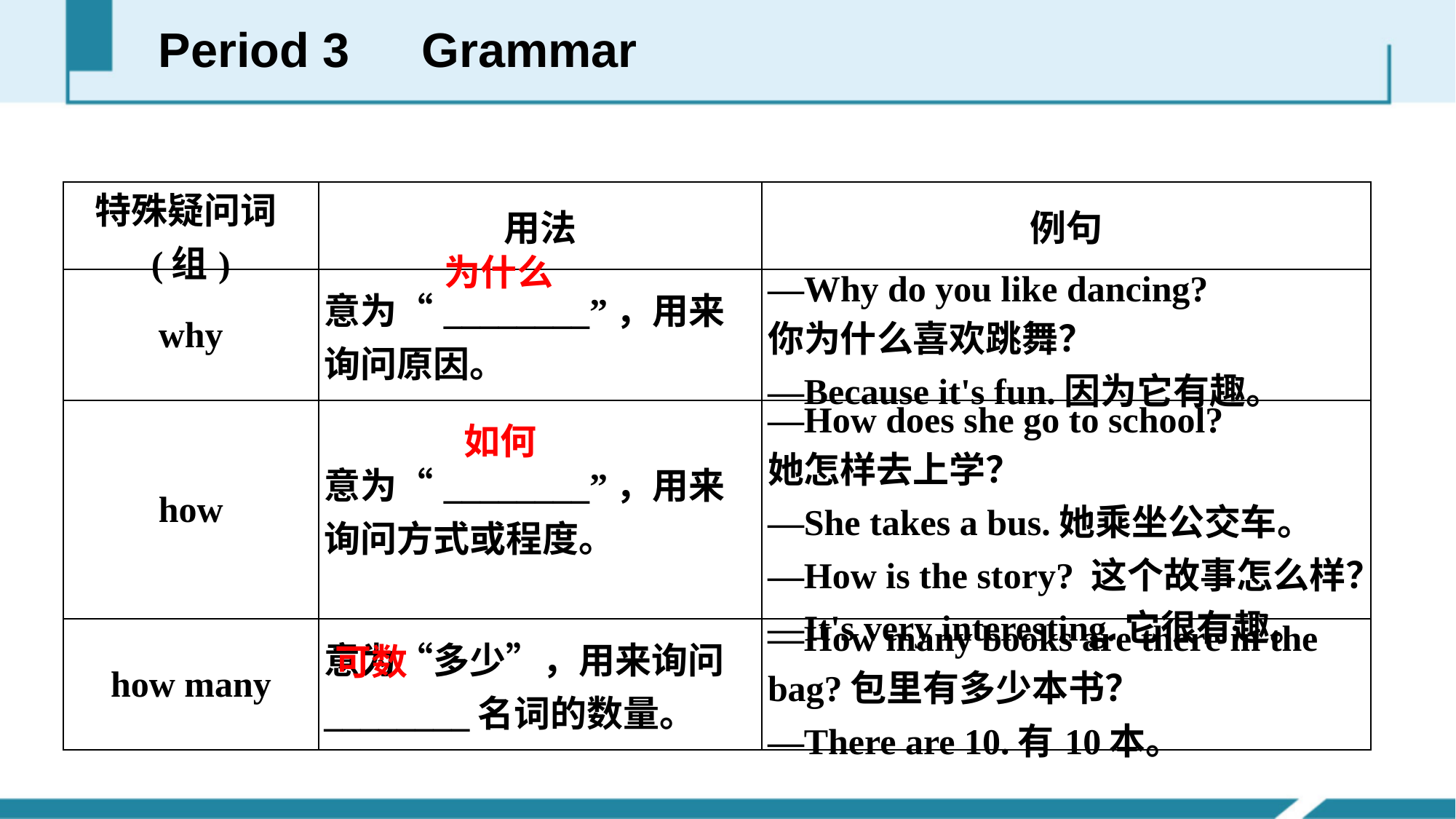

Period 3　Grammar
| 特殊疑问词(组) | 用法 | 例句 |
| --- | --- | --- |
| why | 意为“\_\_\_\_\_\_\_\_”，用来询问原因。 | —Why do you like dancing? 你为什么喜欢跳舞？ —Because it's fun.因为它有趣。 |
| how | 意为“\_\_\_\_\_\_\_\_”，用来询问方式或程度。 | —How does she go to school? 她怎样去上学？ —She takes a bus.她乘坐公交车。 —How is the story? 这个故事怎么样？ —It's very interesting.它很有趣。 |
| how many | 意为“多少”，用来询问\_\_\_\_\_\_\_\_名词的数量。 | —How many books are there in the bag?包里有多少本书？ —There are 10.有10本。 |
为什么
如何
可数